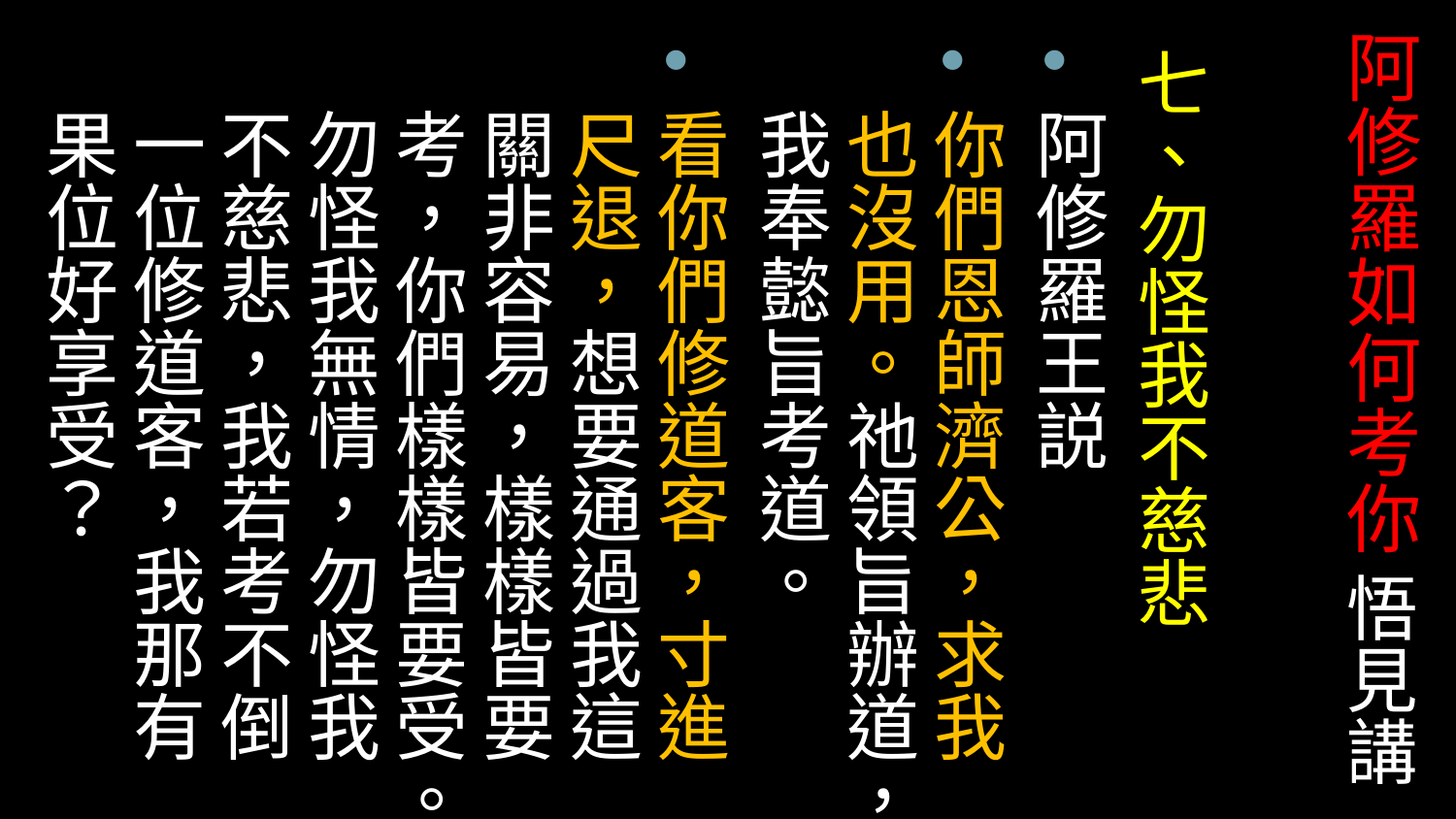

# 阿修羅如何考你 悟見講
七、勿怪我不慈悲
阿修羅王説
你們恩師濟公，求我也沒用。祂領旨辦道，我奉懿旨考道。
看你們修道客，寸進尺退，想要通過我這關非容易，樣樣皆要考，你們樣樣皆要受。勿怪我無情，勿怪我不慈悲，我若考不倒一位修道客，我那有果位好享受？